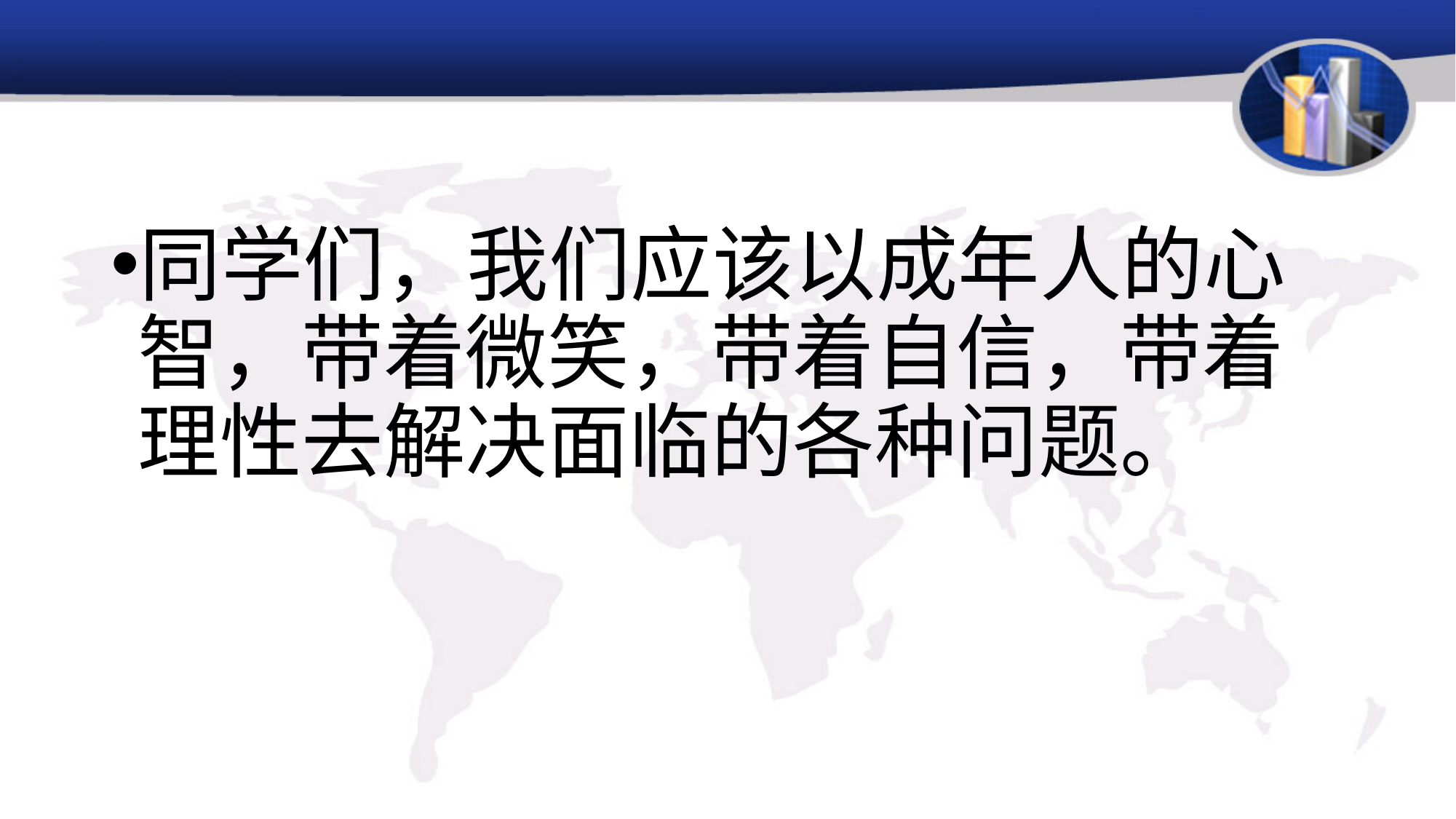

#
同学们，我们应该以成年人的心智，带着微笑，带着自信，带着理性去解决面临的各种问题。